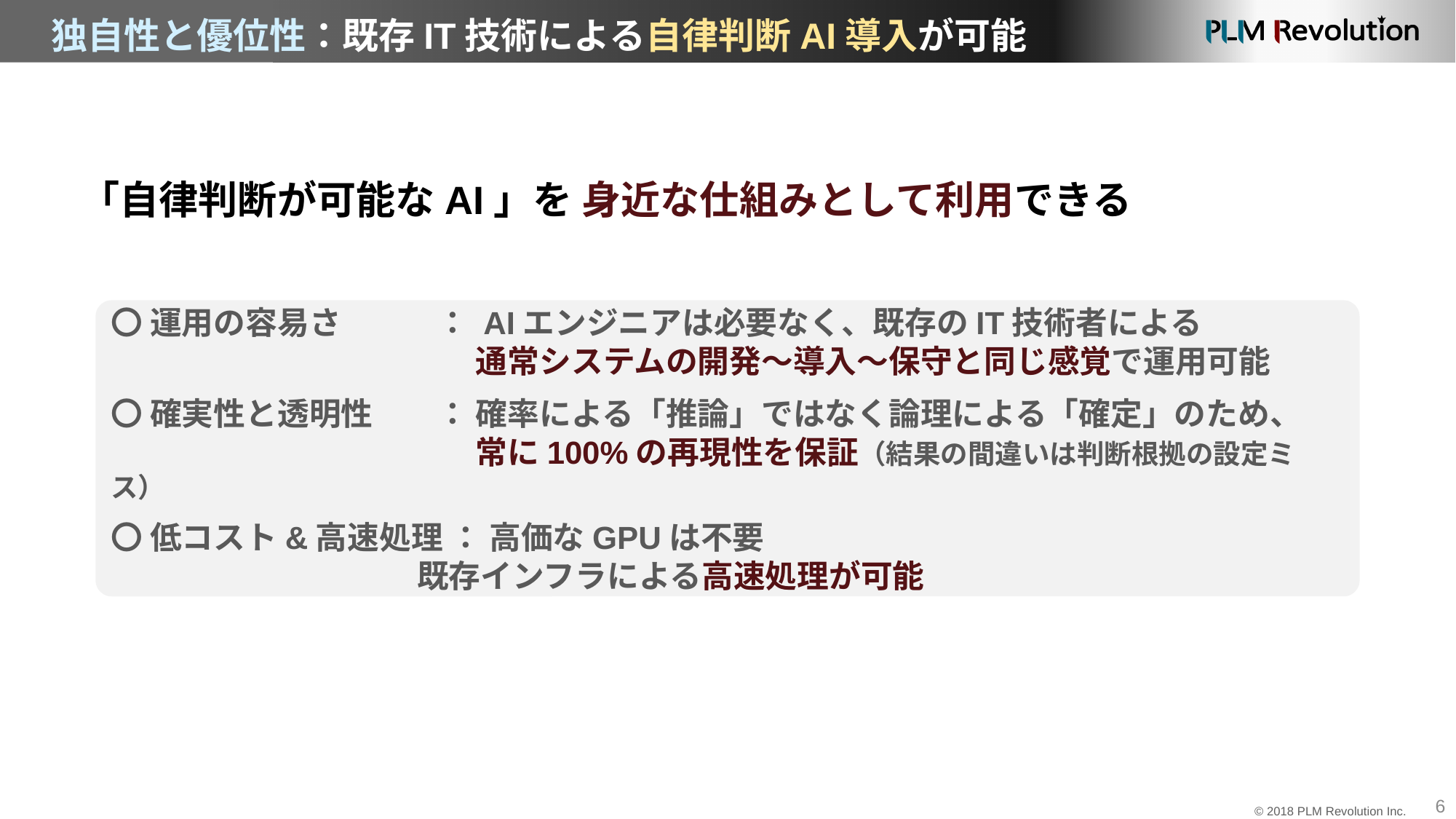

独自性と優位性：既存IT技術による自律判断AI導入が可能
 「自律判断が可能なAI」を 身近な仕組みとして利用できる
〇 運用の容易さ　　　： AIエンジニアは必要なく、既存のIT技術者による
　　　　　　　　　　　  通常システムの開発～導入～保守と同じ感覚で運用可能

〇 確実性と透明性　　： 確率による「推論」ではなく論理による「確定」のため、
　　　　　　　　　 　　 常に100%の再現性を保証（結果の間違いは判断根拠の設定ミス）

〇 低コスト&高速処理 ： 高価なGPUは不要
                                         既存インフラによる高速処理が可能
© 2018 PLM Revolution Inc.
6